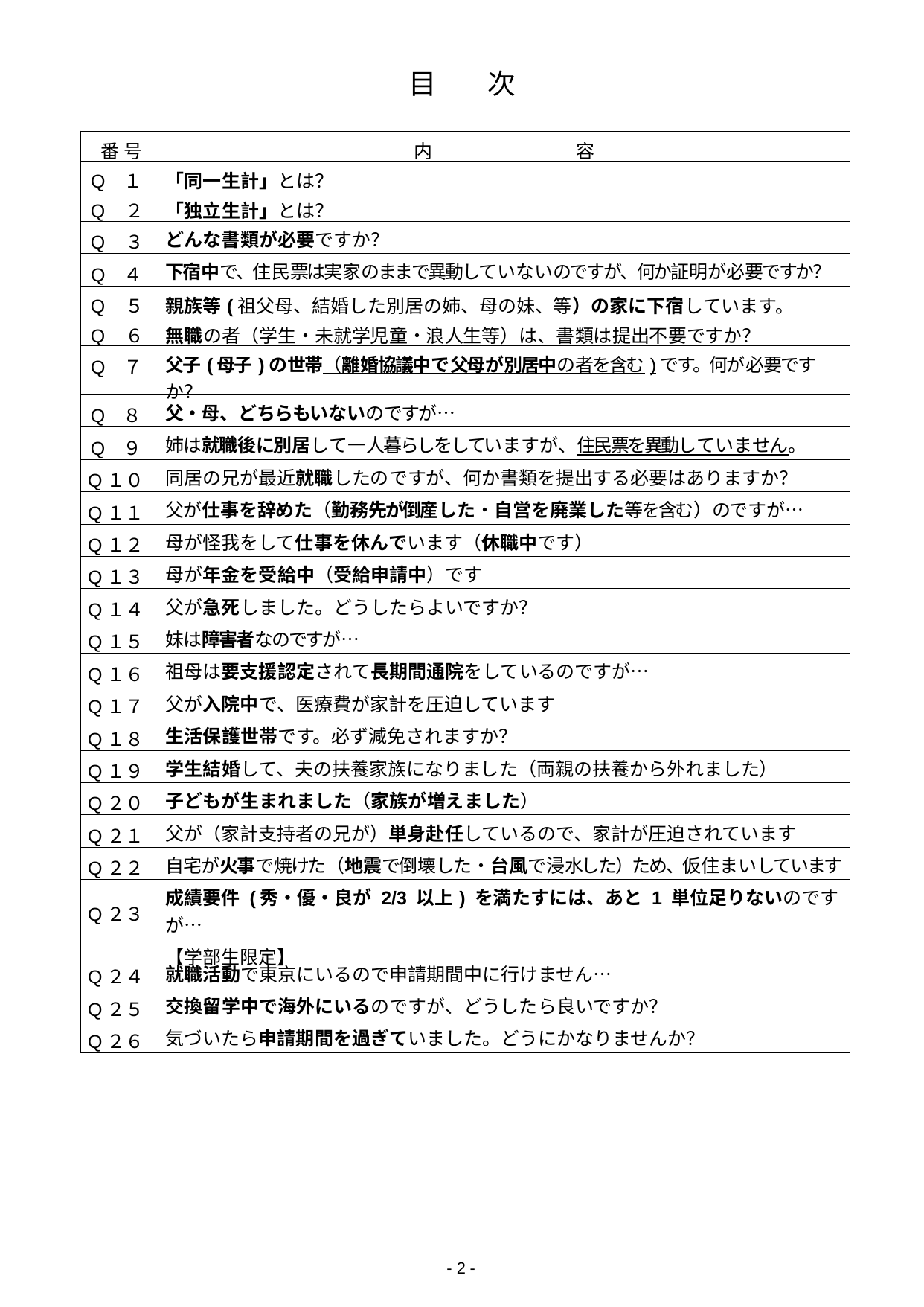

目
次
| 番 号 | 内 容 |
| --- | --- |
| Q １ | 「同一生計」とは？ |
| Q ２ | 「独立生計」とは？ |
| Q ３ | どんな書類が必要ですか？ |
| Q ４ | 下宿中で、住民票は実家のままで異動していないのですが、何か証明が必要ですか？ |
| Q ５ | 親族等(祖父母、結婚した別居の姉、母の妹、等）の家に下宿しています。 |
| Q ６ | 無職の者（学生・未就学児童・浪人生等）は、書類は提出不要ですか？ |
| Q ７ | 父子(母子)の世帯（離婚協議中で父母が別居中の者を含む)です。何が必要ですか？ |
| Q ８ | 父・母、どちらもいないのですが… |
| Q ９ | 姉は就職後に別居して一人暮らしをしていますが、住民票を異動していません。 |
| Q１０ | 同居の兄が最近就職したのですが、何か書類を提出する必要はありますか？ |
| Q１１ | 父が仕事を辞めた（勤務先が倒産した・自営を廃業した等を含む）のですが… |
| Q１２ | 母が怪我をして仕事を休んでいます（休職中です） |
| Q１３ | 母が年金を受給中（受給申請中）です |
| Q１４ | 父が急死しました。どうしたらよいですか？ |
| Q１５ | 妹は障害者なのですが… |
| Q１６ | 祖母は要支援認定されて長期間通院をしているのですが… |
| Q１７ | 父が入院中で、医療費が家計を圧迫しています |
| Q１８ | 生活保護世帯です。必ず減免されますか？ |
| Q１９ | 学生結婚して、夫の扶養家族になりました（両親の扶養から外れました） |
| Q２０ | 子どもが生まれました（家族が増えました） |
| Q２１ | 父が（家計支持者の兄が）単身赴任しているので、家計が圧迫されています |
| Q２２ | 自宅が火事で焼けた（地震で倒壊した・台風で浸水した）ため、仮住まいしています |
| Q２３ | 成績要件 (秀・優・良が 2/3 以上) を満たすには、あと 1 単位足りないのですが… 【学部生限定】 |
| Q２４ | 就職活動で東京にいるので申請期間中に行けません… |
| Q２５ | 交換留学中で海外にいるのですが、どうしたら良いですか？ |
| Q２６ | 気づいたら申請期間を過ぎていました。どうにかなりませんか？ |
- 2 -